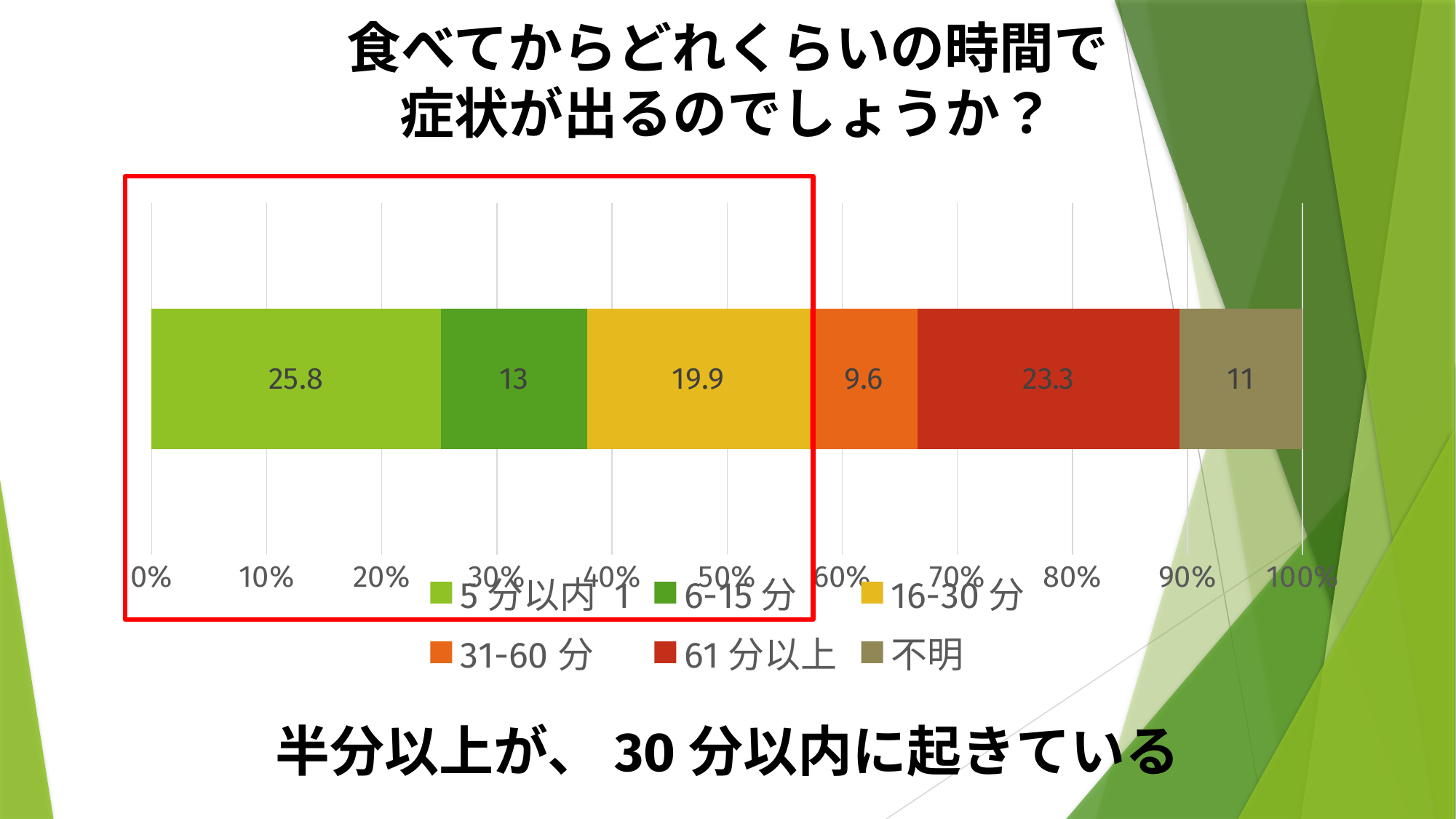

# 食べてからどれくらいの時間で 症状が出るのでしょうか？

### Chart

| Category | 5分以内 1 | 6-15分 | 16-30分 | 31-60分 | 61分以上 | 不明 |
|---|---|---|---|---|---|---|
| 症状出現までの時間 | 25.8 | 13.0 | 19.9 | 9.6 | 23.3 | 11.0 |
半分以上が、30分以内に起きている